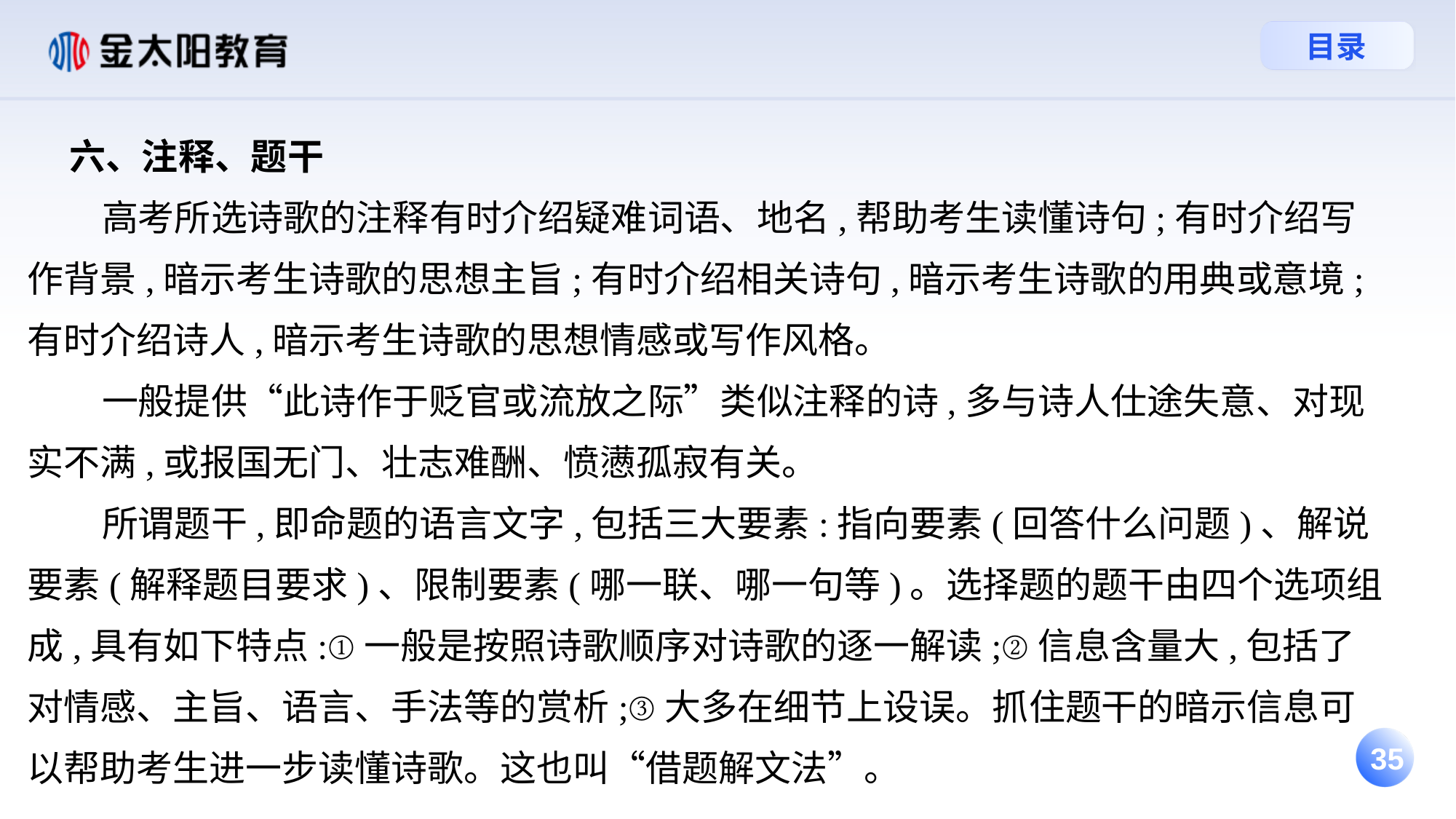

六、注释、题干
        高考所选诗歌的注释有时介绍疑难词语、地名,帮助考生读懂诗句;有时介绍写作背景,暗示考生诗歌的思想主旨;有时介绍相关诗句,暗示考生诗歌的用典或意境;有时介绍诗人,暗示考生诗歌的思想情感或写作风格。
        一般提供“此诗作于贬官或流放之际”类似注释的诗,多与诗人仕途失意、对现实不满,或报国无门、壮志难酬、愤懑孤寂有关。
        所谓题干,即命题的语言文字,包括三大要素:指向要素(回答什么问题)、解说要素(解释题目要求)、限制要素(哪一联、哪一句等)。选择题的题干由四个选项组成,具有如下特点:①一般是按照诗歌顺序对诗歌的逐一解读;②信息含量大,包括了对情感、主旨、语言、手法等的赏析;③大多在细节上设误。抓住题干的暗示信息可以帮助考生进一步读懂诗歌。这也叫“借题解文法”。